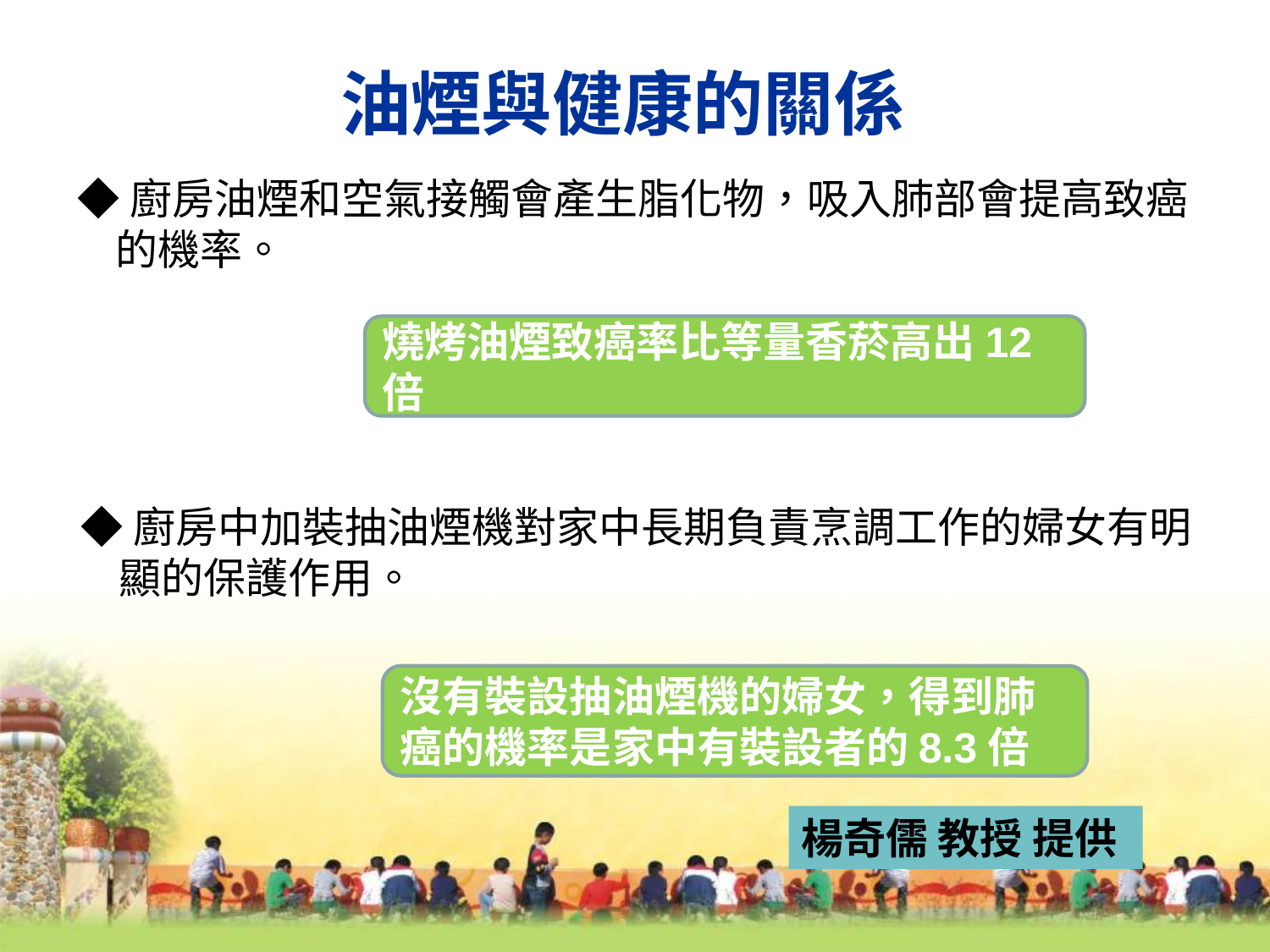

油煙與健康的關係
◆廚房油煙和空氣接觸會產生脂化物，吸入肺部會提高致癌
    的機率。
燒烤油煙致癌率比等量香菸高出12倍
◆廚房中加裝抽油煙機對家中長期負責烹調工作的婦女有明
    顯的保護作用。
沒有裝設抽油煙機的婦女，得到肺癌的機率是家中有裝設者的8.3倍
楊奇儒 教授 提供